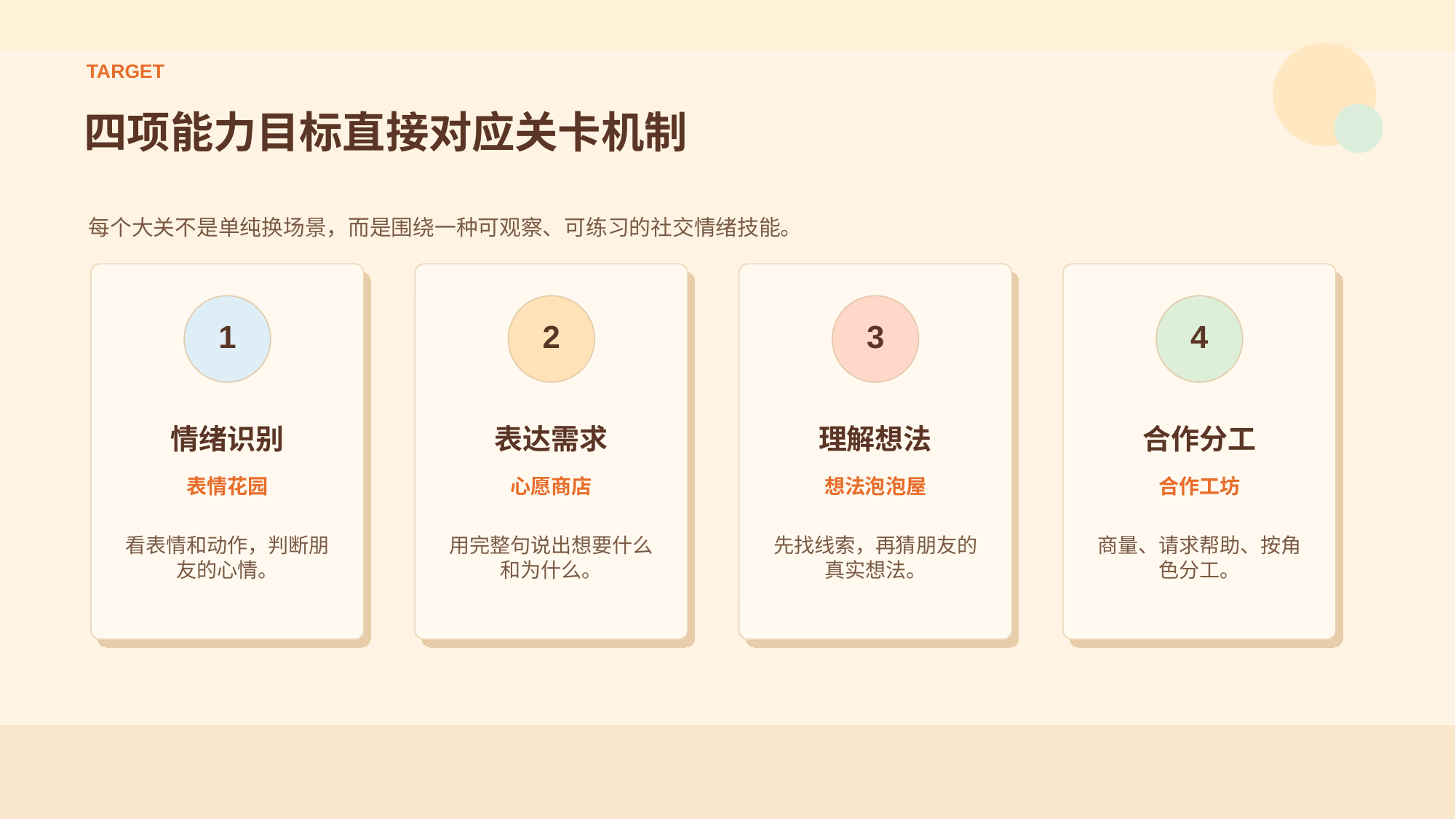

TARGET
四项能力目标直接对应关卡机制

每个大关不是单纯换场景，而是围绕一种可观察、可练习的社交情绪技能。

1
2
3
4
情绪识别
表达需求
理解想法
合作分工
表情花园
心愿商店
想法泡泡屋
合作工坊
看表情和动作，判断朋友的心情。
用完整句说出想要什么和为什么。
先找线索，再猜朋友的真实想法。
商量、请求帮助、按角色分工。